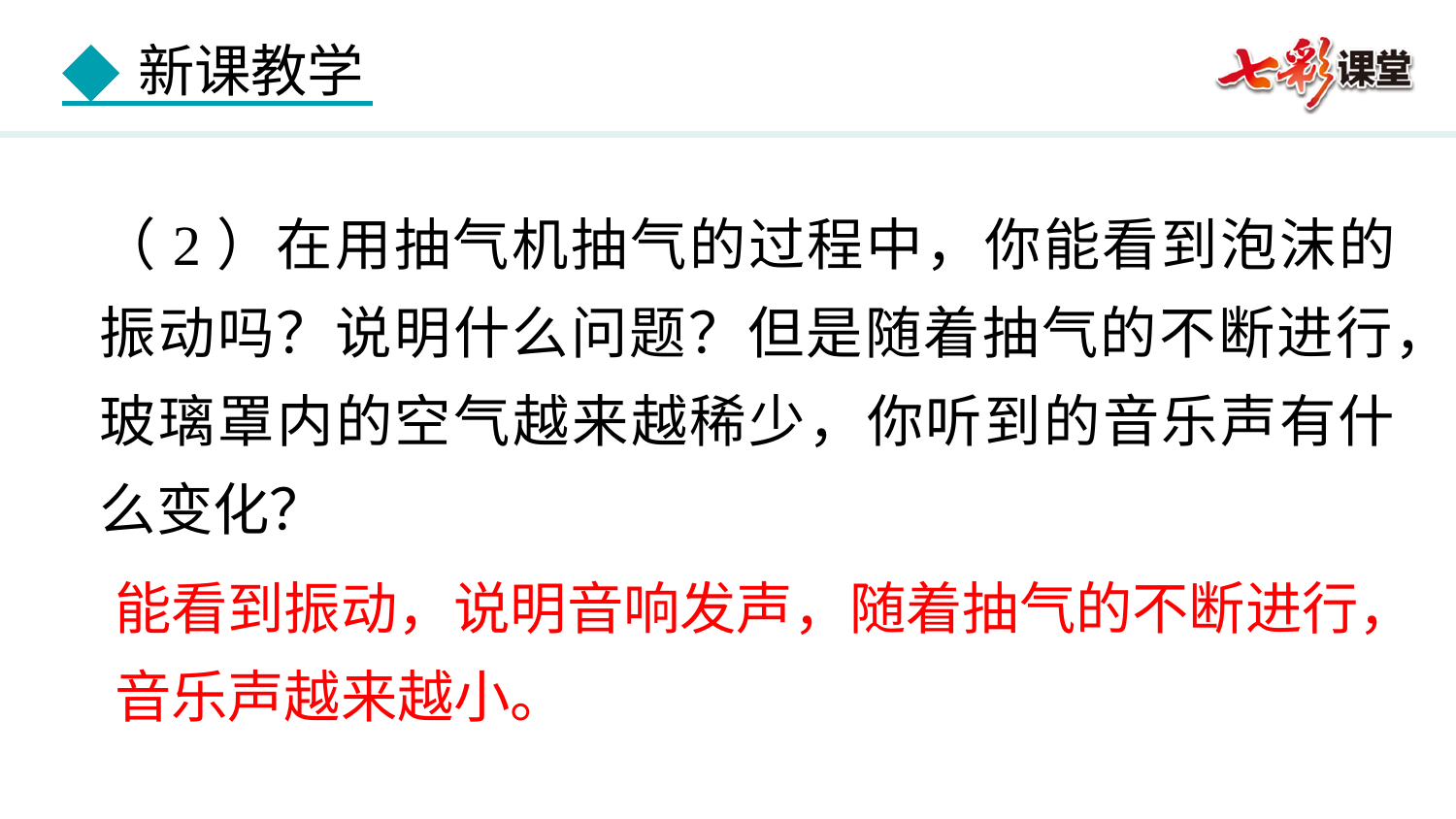

（2）在用抽气机抽气的过程中，你能看到泡沫的振动吗？说明什么问题？但是随着抽气的不断进行，玻璃罩内的空气越来越稀少，你听到的音乐声有什么变化？
能看到振动，说明音响发声，随着抽气的不断进行，音乐声越来越小。